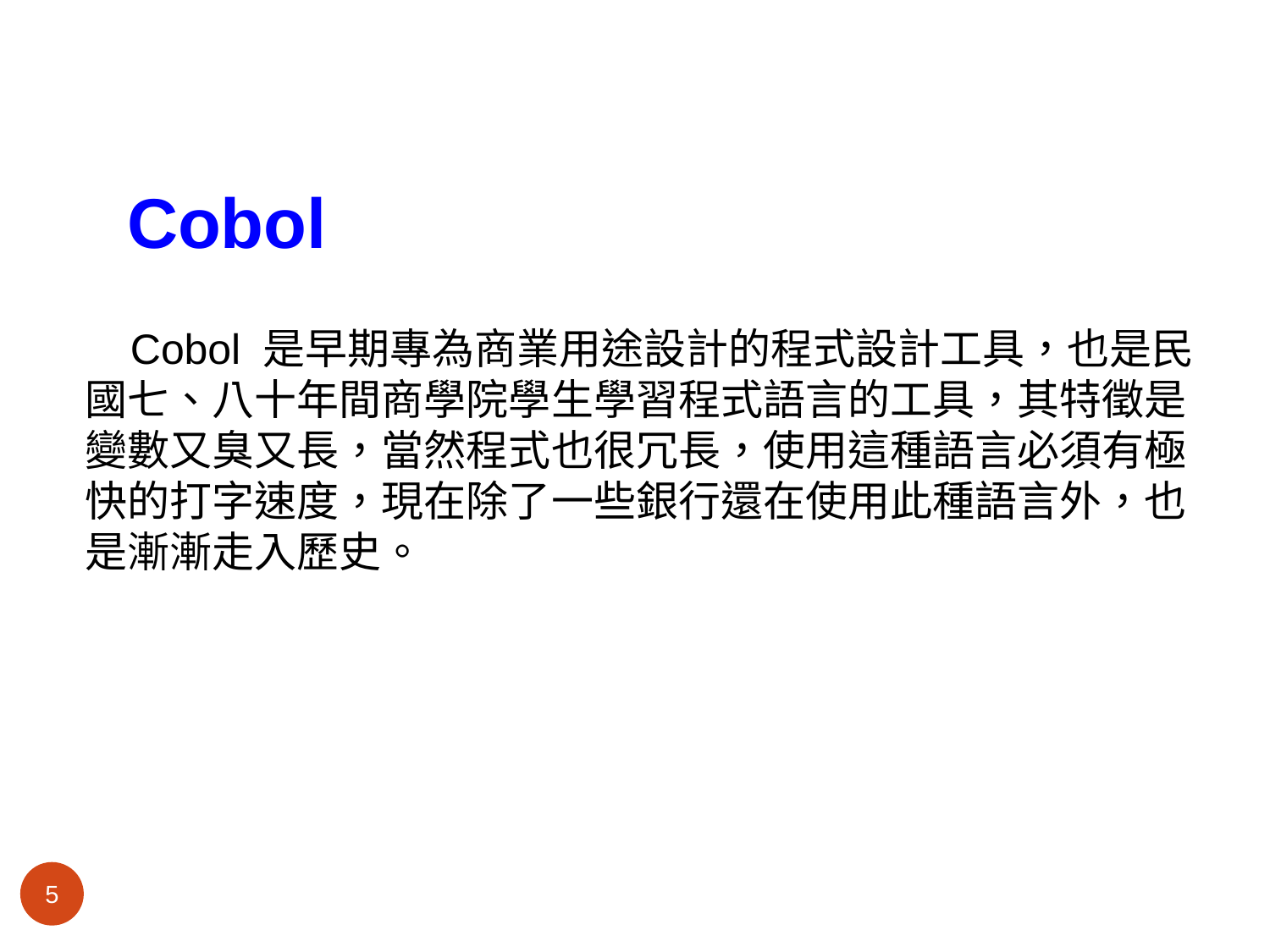

# Cobol
       Cobol 是早期專為商業用途設計的程式設計工具，也是民國七、八十年間商學院學生學習程式語言的工具，其特徵是變數又臭又長，當然程式也很冗長，使用這種語言必須有極快的打字速度，現在除了一些銀行還在使用此種語言外，也是漸漸走入歷史。

5